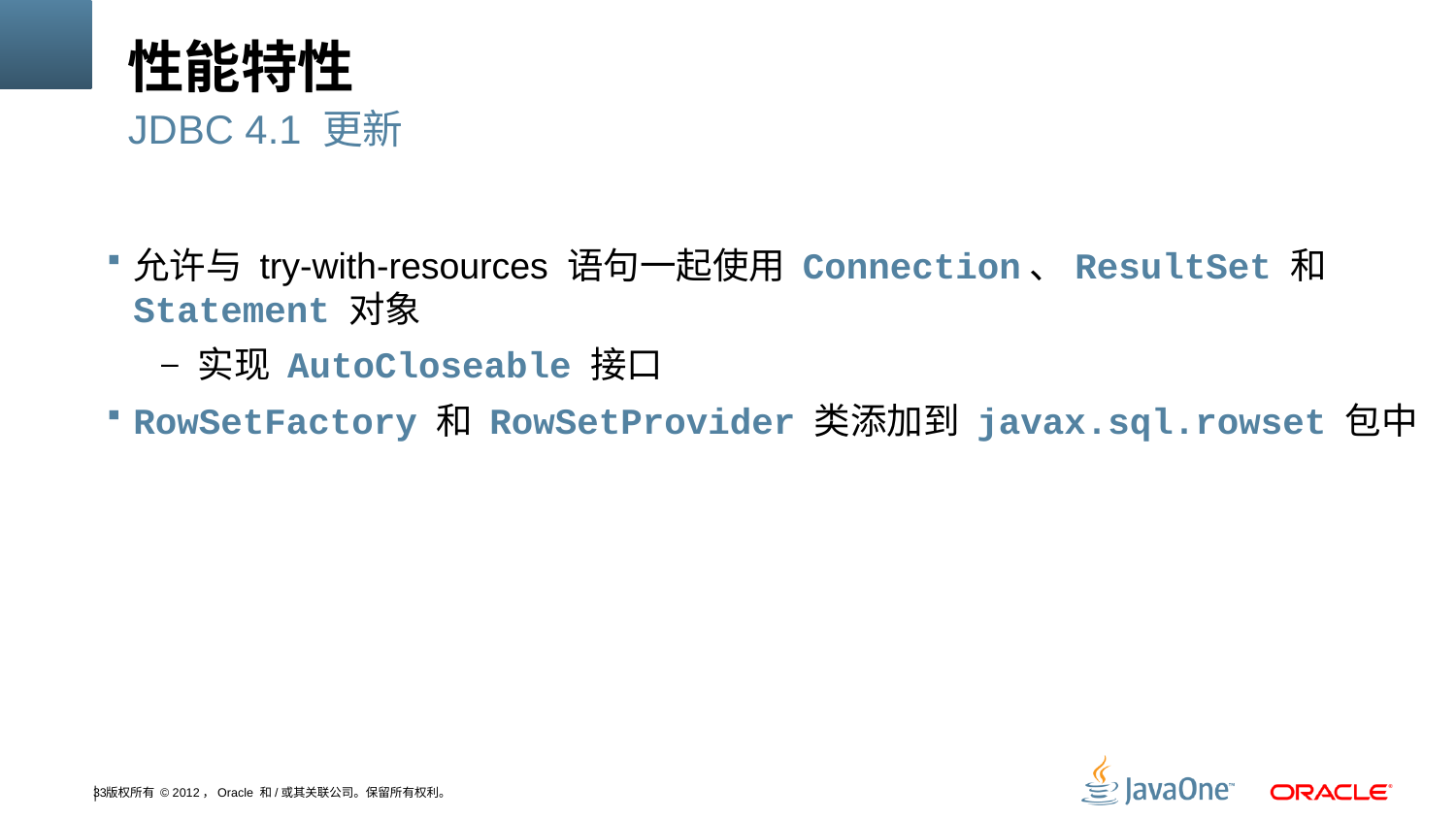

# 性能特性
JDBC 4.1 更新

允许与 try-with-resources 语句一起使用 Connection、ResultSet 和 Statement 对象
实现 AutoCloseable 接口
RowSetFactory 和 RowSetProvider 类添加到 javax.sql.rowset 包中